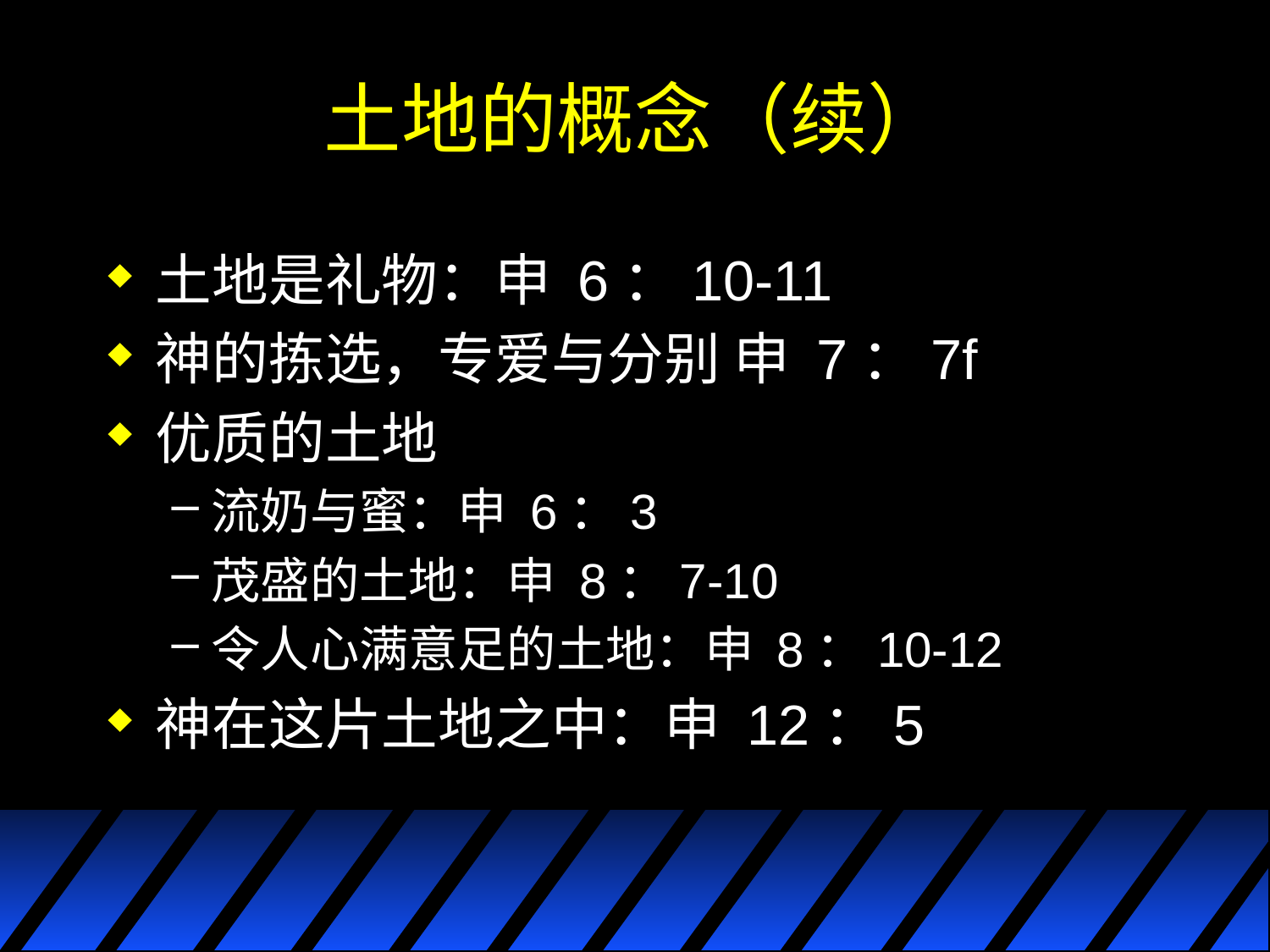

# 土地的概念（续）
土地是礼物：申 6：10-11
神的拣选，专爱与分别 申 7：7f
优质的土地
流奶与蜜：申 6：3
茂盛的土地：申 8：7-10
令人心满意足的土地：申 8：10-12
神在这片土地之中：申 12：5